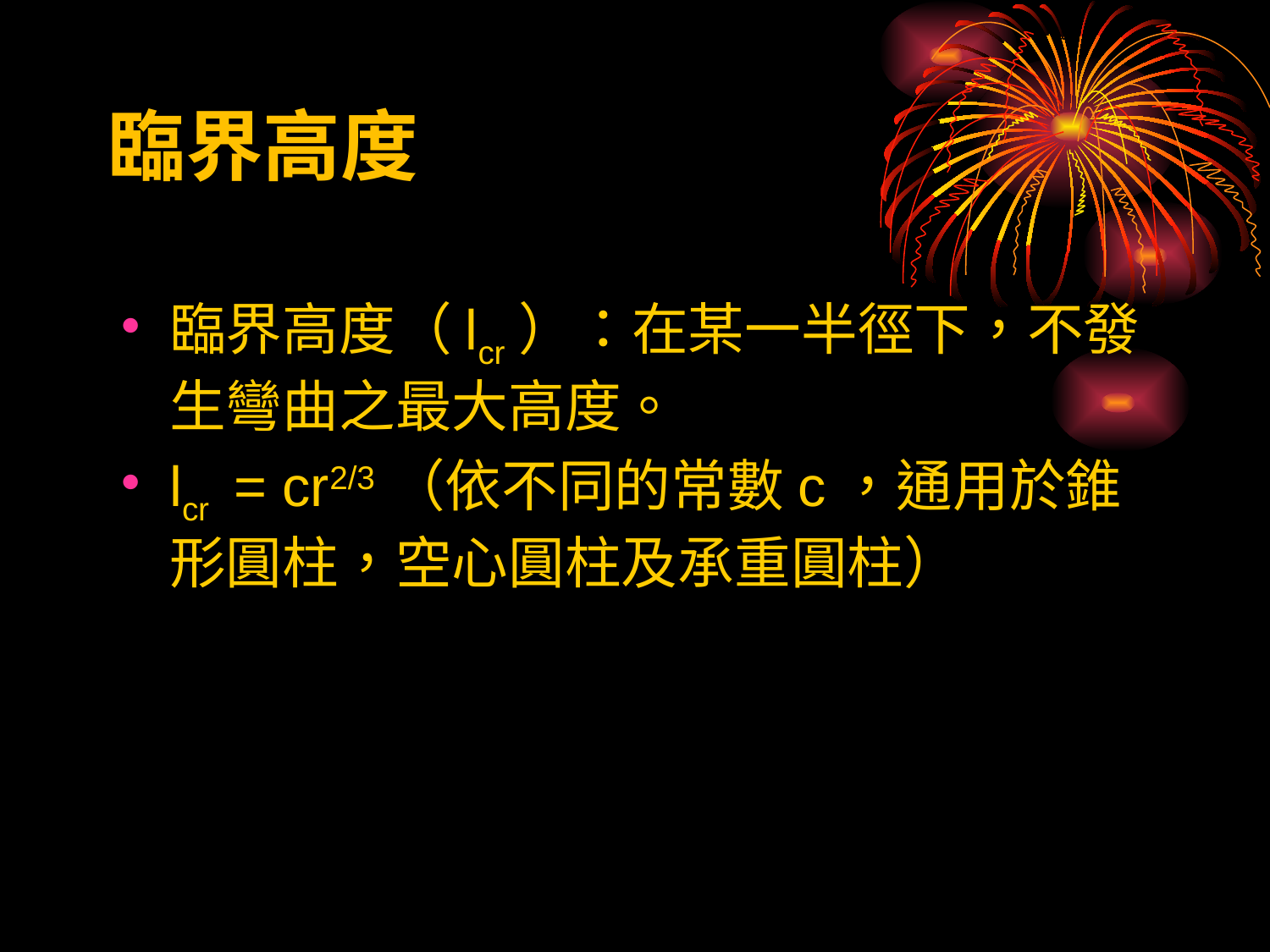

# 臨界高度
臨界高度（lcr）：在某一半徑下，不發生彎曲之最大高度。
lcr  = cr2/3（依不同的常數c，通用於錐形圓柱，空心圓柱及承重圓柱）